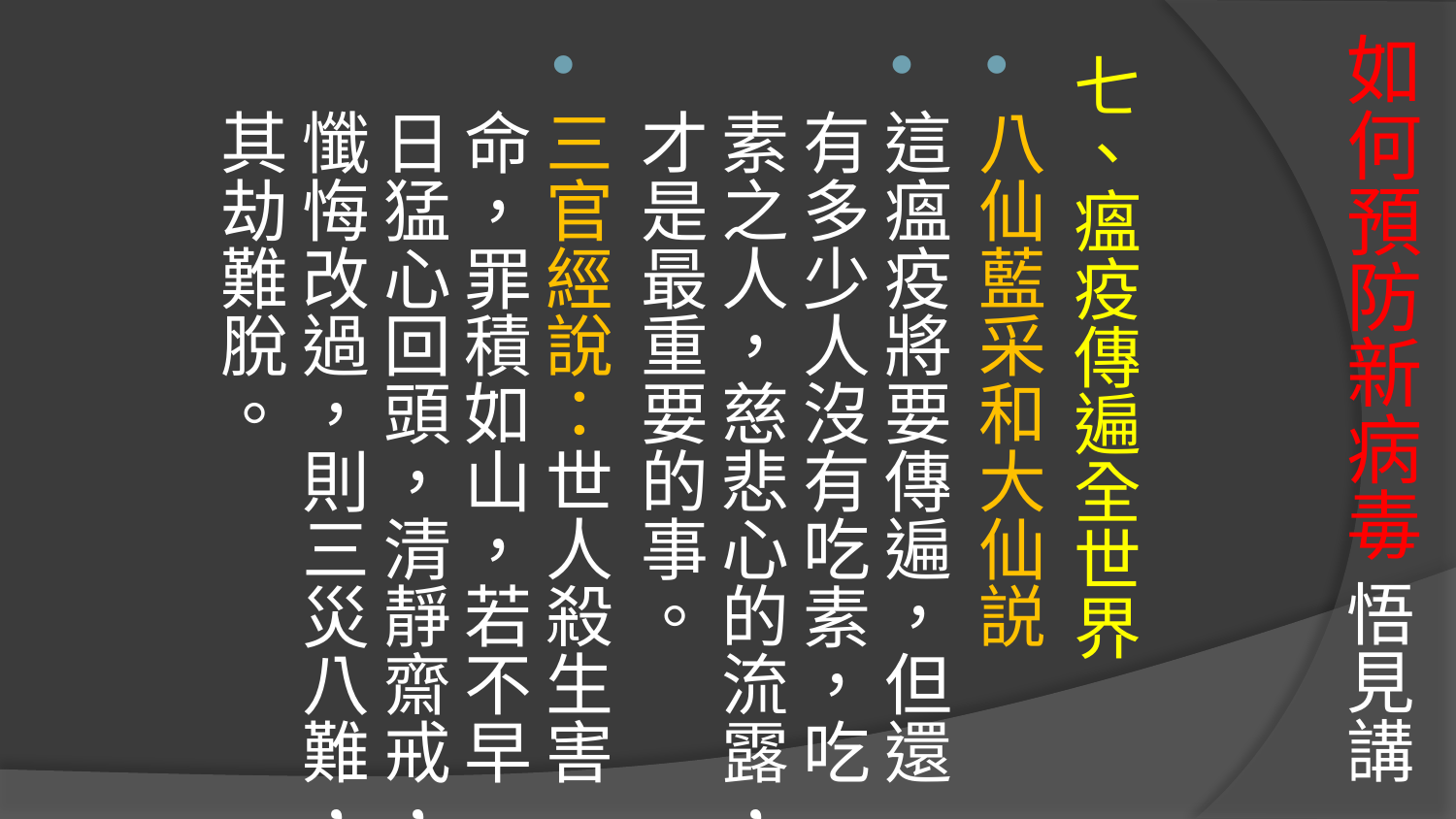

# 如何預防新病毒 悟見講
七、瘟疫傳遍全世界
八仙藍采和大仙説
這瘟疫將要傳遍，但還有多少人沒有吃素，吃素之人，慈悲心的流露，才是最重要的事。
三官經說：世人殺生害命，罪積如山，若不早日猛心回頭，清靜齋戒，懺悔改過，則三災八難，其劫難脫。